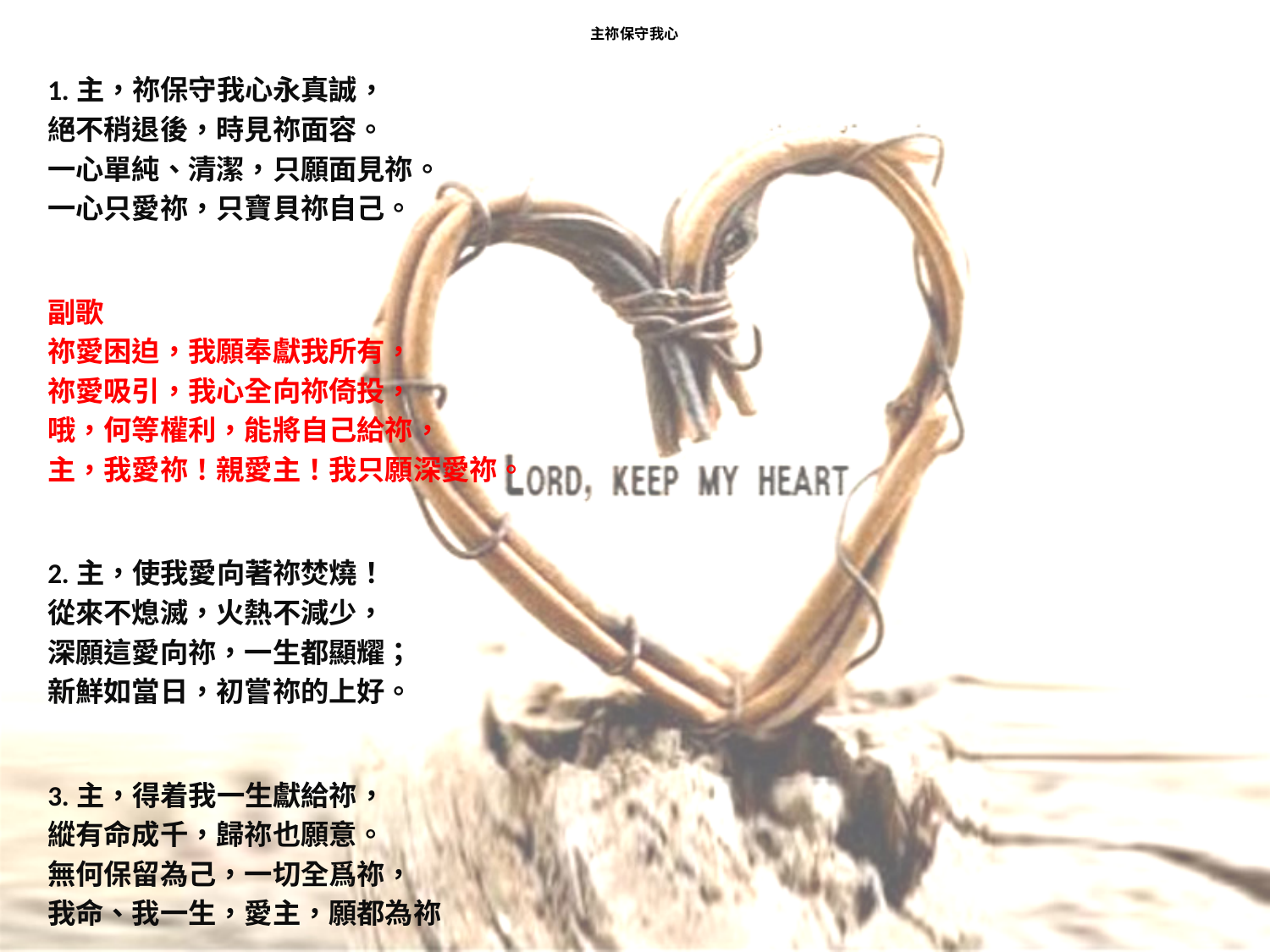

# 主祢保守我心
1.主，祢保守我心永真誠，
絕不稍退後，時見祢面容。
一心單純、清潔，只願面見祢。
一心只愛祢，只寶貝祢自己。

副歌
祢愛困迫，我願奉獻我所有，
祢愛吸引，我心全向祢倚投，
哦，何等權利，能將自己給祢，
主，我愛祢！親愛主！我只願深愛祢。

2.主，使我愛向著祢焚燒！
從來不熄滅，火熱不減少，
深願這愛向祢，一生都顯耀；
新鮮如當日，初嘗祢的上好。

3.主，得着我一生獻給祢，
縱有命成千，歸祢也願意。
無何保留為己，一切全爲祢，
我命、我一生，愛主，願都為祢